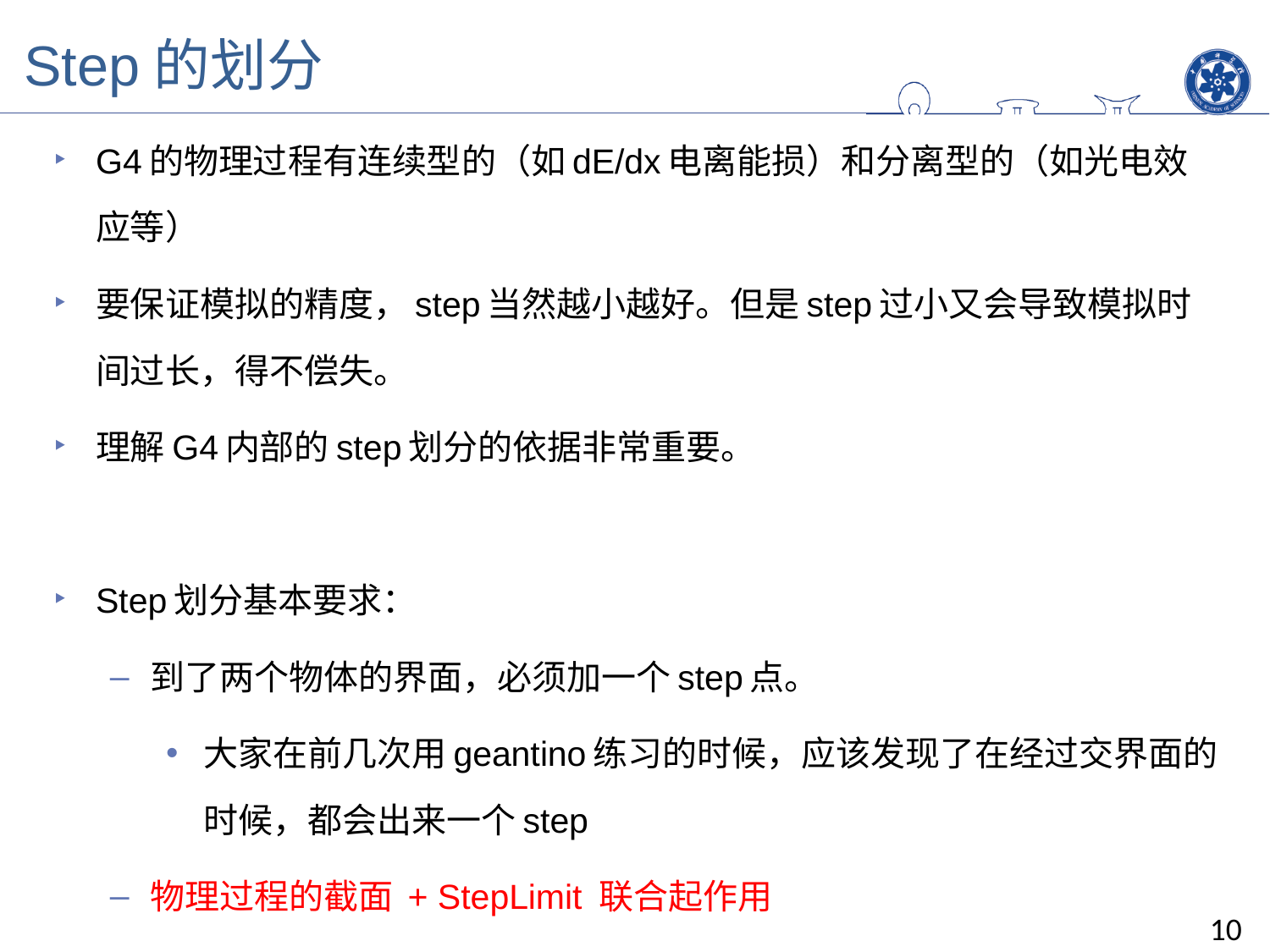

Step的划分
G4的物理过程有连续型的（如dE/dx电离能损）和分离型的（如光电效应等）
要保证模拟的精度，step当然越小越好。但是step过小又会导致模拟时间过长，得不偿失。
理解G4内部的step划分的依据非常重要。

Step划分基本要求：
到了两个物体的界面，必须加一个step点。
大家在前几次用geantino练习的时候，应该发现了在经过交界面的时候，都会出来一个step
物理过程的截面 + StepLimit 联合起作用
10